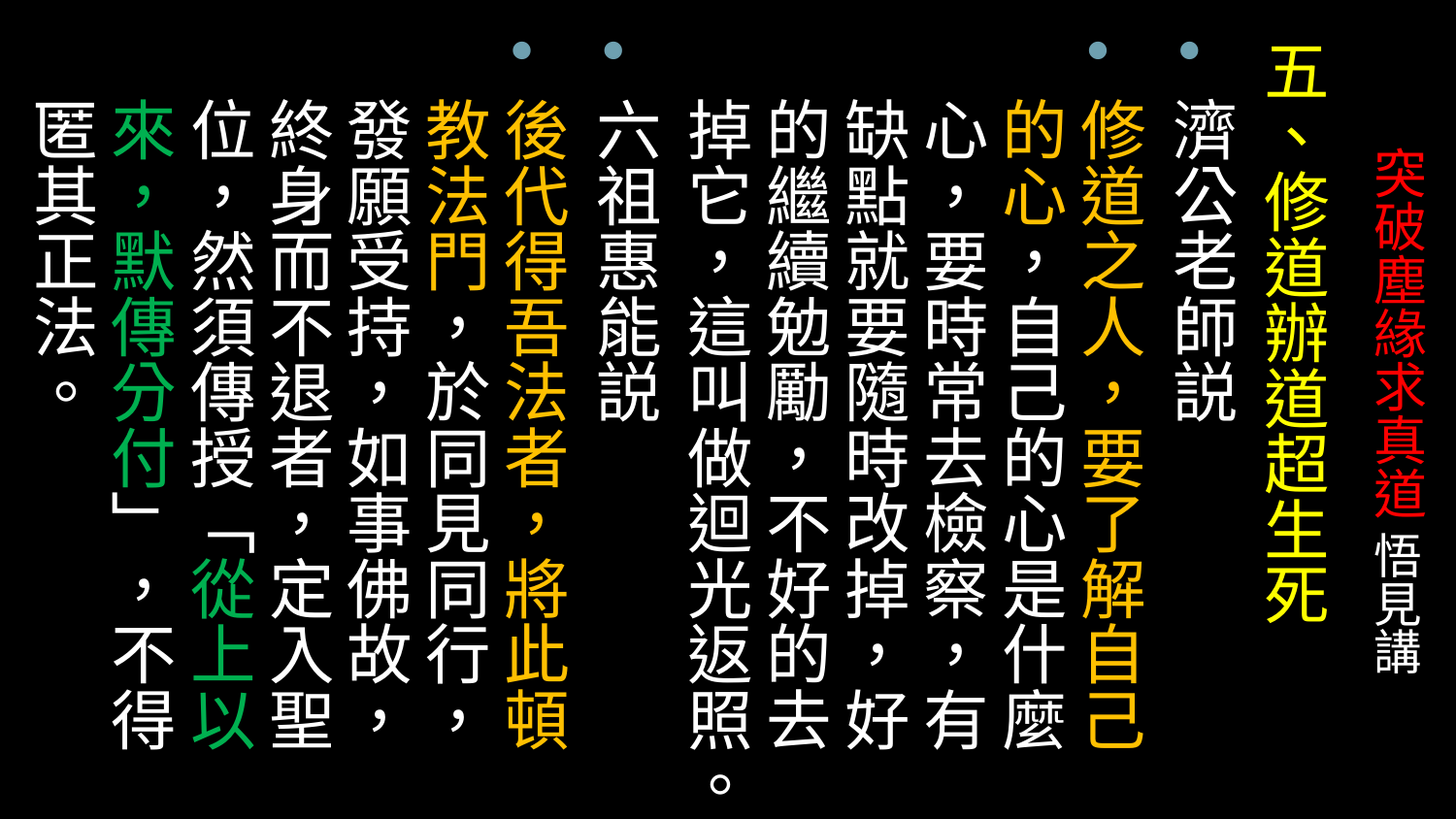

五、修道辦道超生死
濟公老師説
修道之人，要了解自己的心，自己的心是什麼心，要時常去檢察，有缺點就要隨時改掉，好的繼續勉勵，不好的去掉它，這叫做迴光返照。
六祖惠能説
後代得吾法者，將此頓教法門，於同見同行，發願受持，如事佛故，終身而不退者，定入聖位，然須傳授「從上以來，默傳分付」，不得匿其正法。
# 突破塵緣求真道 悟見講